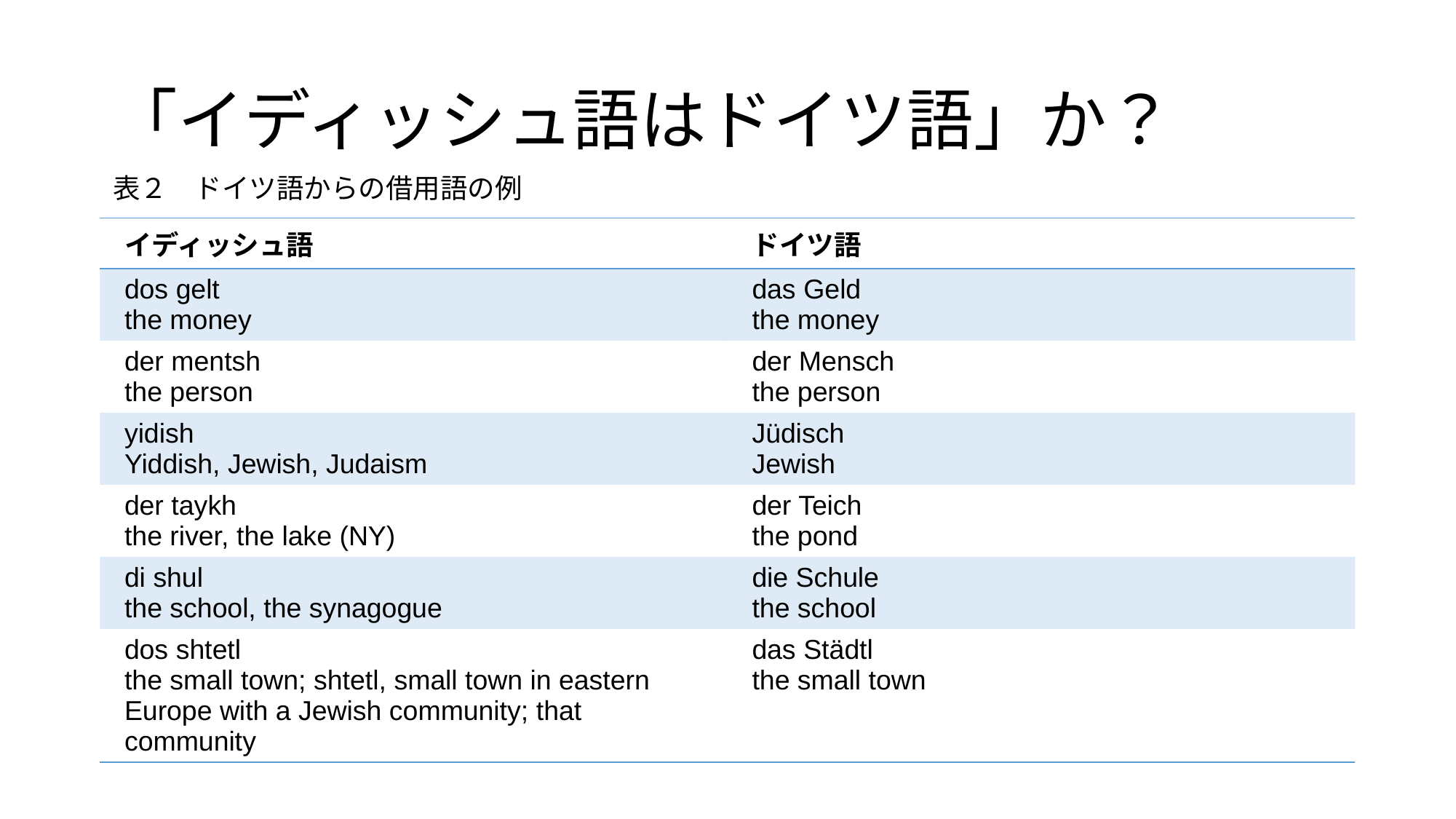

# 「イディッシュ語はドイツ語」か？
表２　ドイツ語からの借用語の例
| イディッシュ語 | ドイツ語 |
| --- | --- |
| dos gelt the money | das Geld the money |
| der mentsh the person | der Mensch the person |
| yidish Yiddish, Jewish, Judaism | Jüdisch Jewish |
| der taykh the river, the lake (NY) | der Teich the pond |
| di shul the school, the synagogue | die Schule the school |
| dos shtetl the small town; shtetl, small town in eastern Europe with a Jewish community; that community | das Städtl the small town |